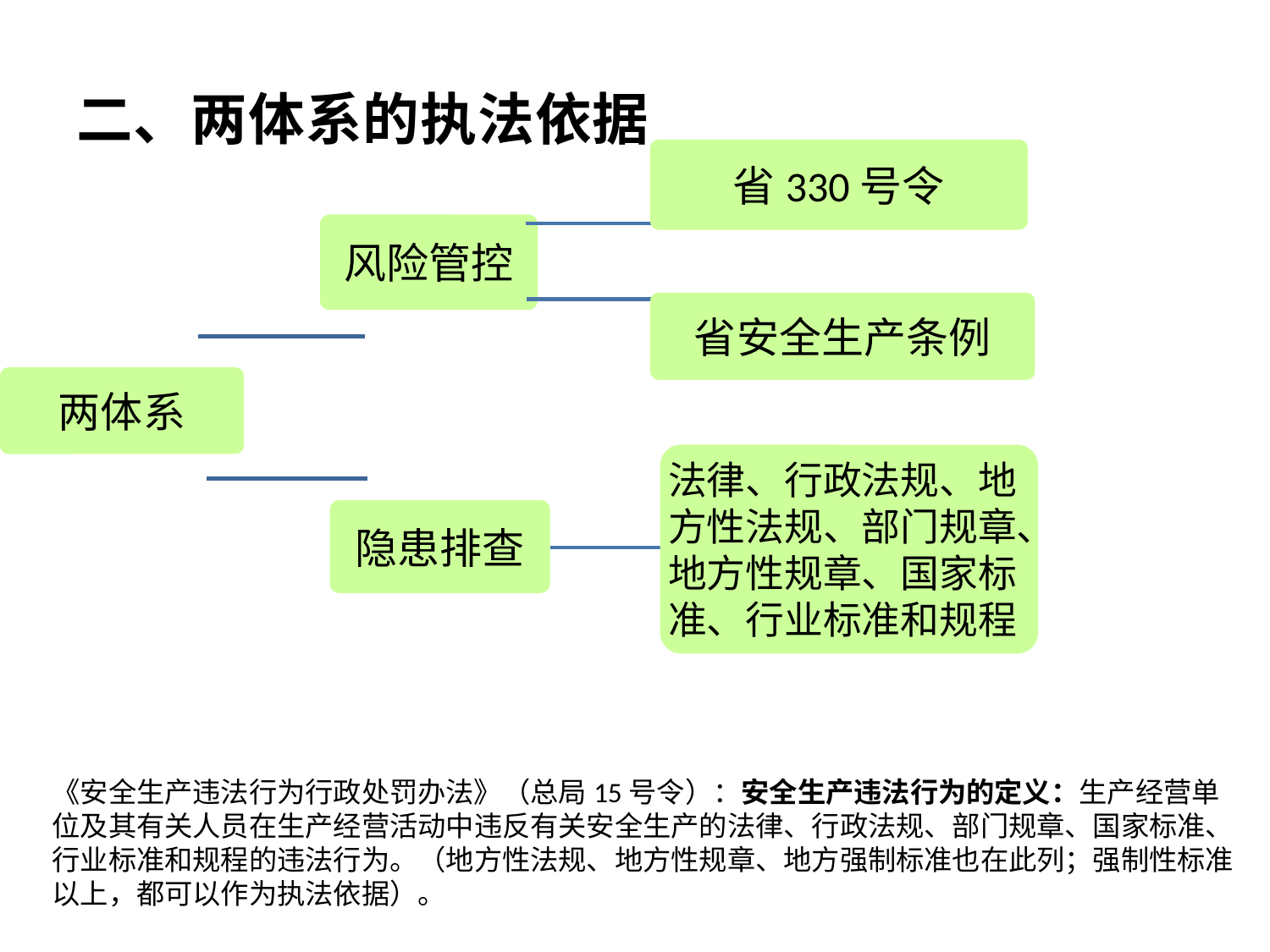

# 二、两体系的执法依据
两体系
风险管控
省330号令
省安全生产条例
隐患排查
法律、行政法规、地方性法规、部门规章、地方性规章、国家标准、行业标准和规程

《安全生产违法行为行政处罚办法》（总局15号令）：安全生产违法行为的定义：生产经营单位及其有关人员在生产经营活动中违反有关安全生产的法律、行政法规、部门规章、国家标准、行业标准和规程的违法行为。（地方性法规、地方性规章、地方强制标准也在此列；强制性标准以上，都可以作为执法依据）。
2017年11月 莱芜